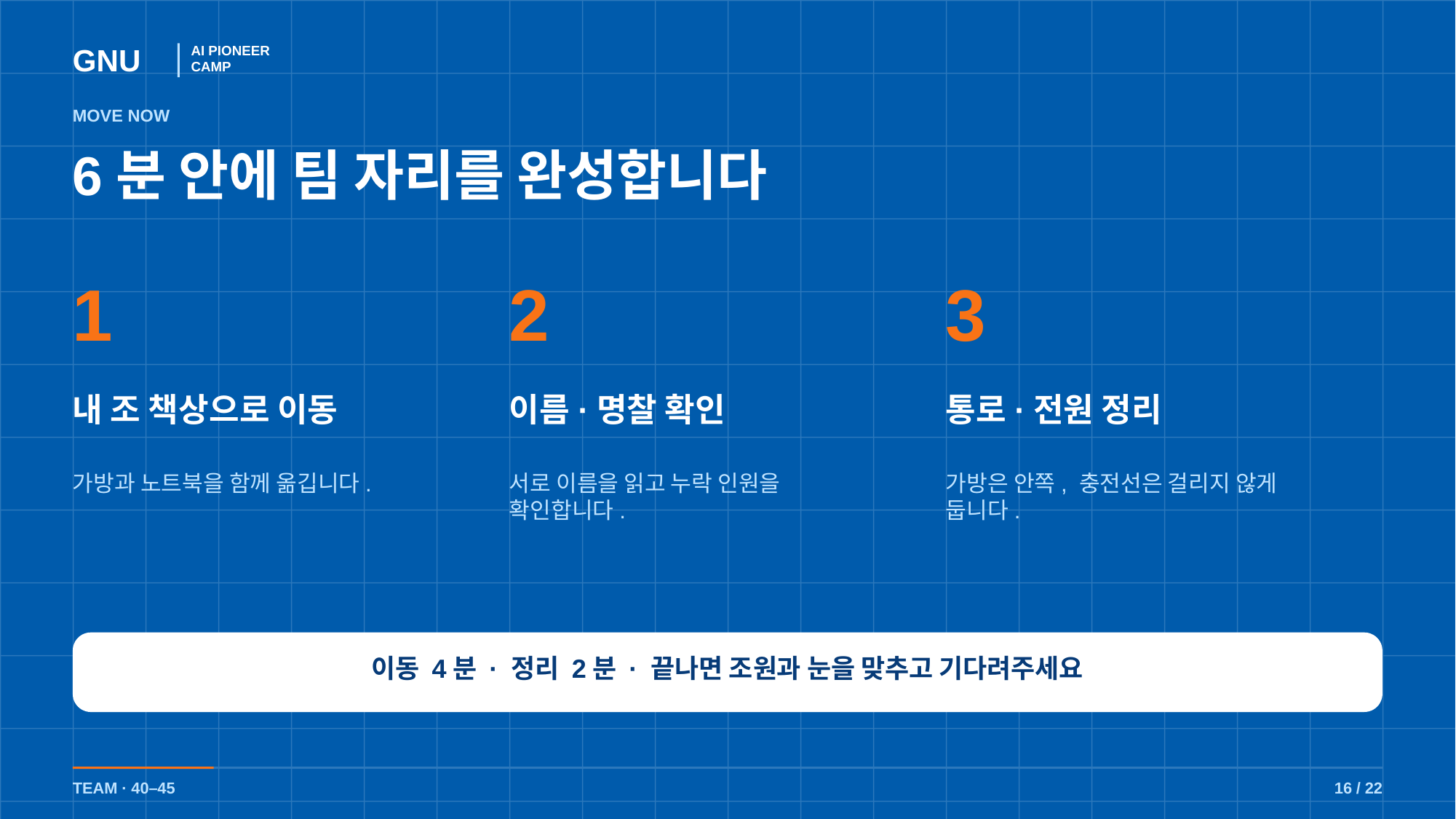

GNU
AI PIONEER
CAMP

MOVE NOW
6분 안에 팀 자리를 완성합니다

1
2
3

내 조 책상으로 이동
이름·명찰 확인
통로·전원 정리

가방과 노트북을 함께 옮깁니다.
서로 이름을 읽고 누락 인원을 확인합니다.
가방은 안쪽, 충전선은 걸리지 않게 둡니다.

이동 4분 · 정리 2분 · 끝나면 조원과 눈을 맞추고 기다려주세요

TEAM · 40–45
16 / 22